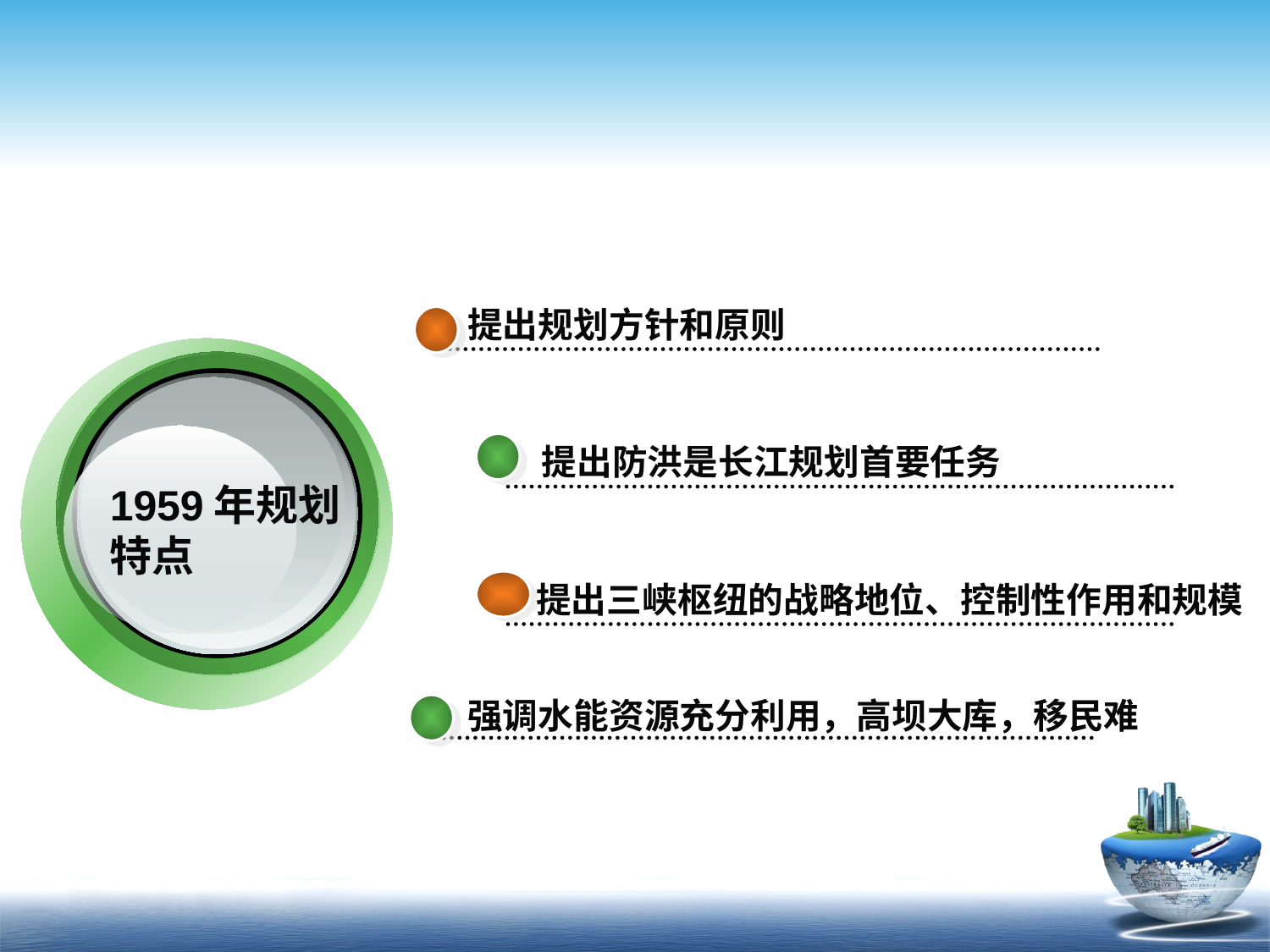

提出规划方针和原则

1959年规划
特点

提出防洪是长江规划首要任务

提出三峡枢纽的战略地位、控制性作用和规模

强调水能资源充分利用，高坝大库，移民难